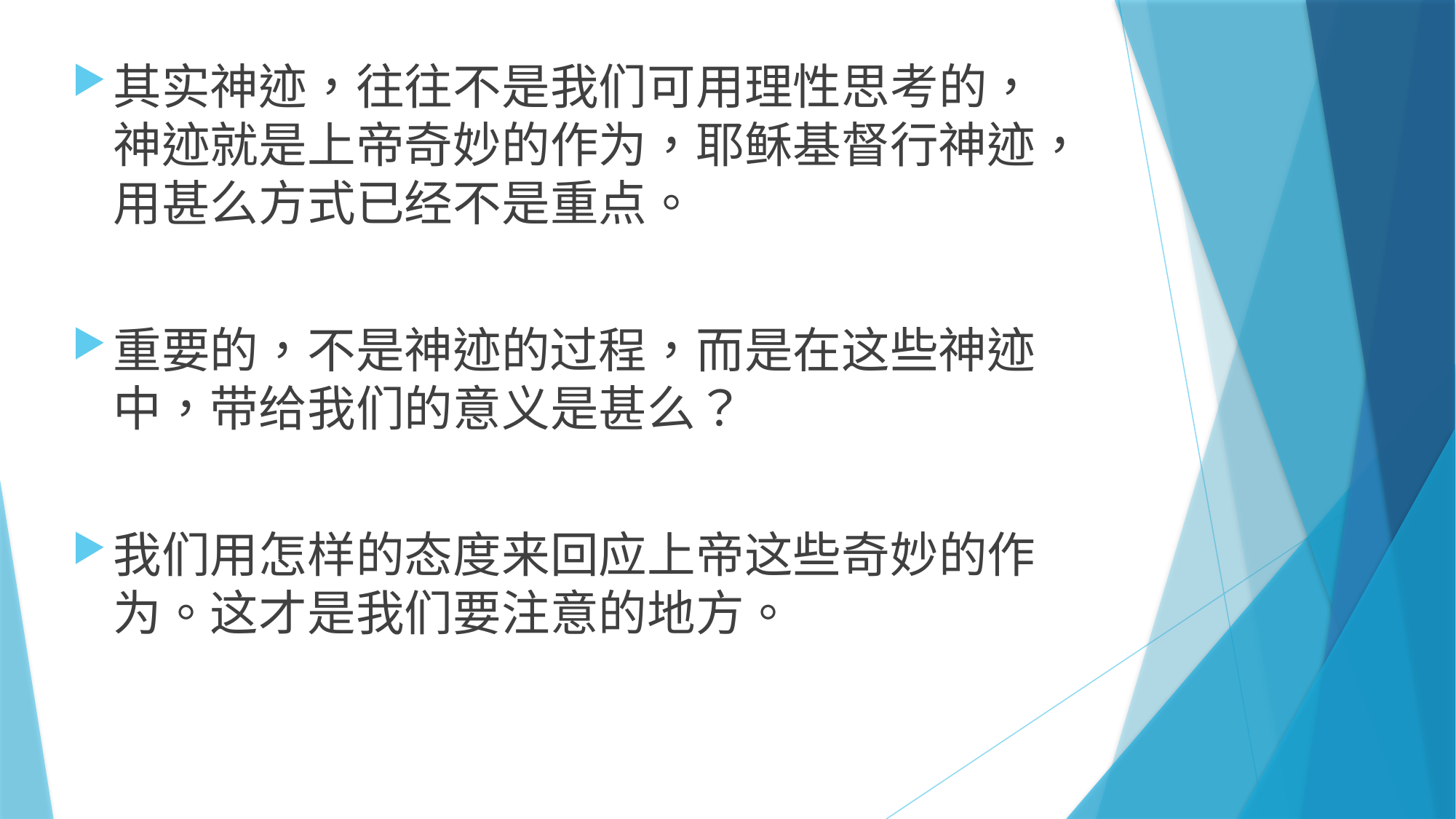

其实神迹，往往不是我们可用理性思考的，神迹就是上帝奇妙的作为，耶稣基督行神迹，用甚么方式已经不是重点。

重要的，不是神迹的过程，而是在这些神迹中，带给我们的意义是甚么？

我们用怎样的态度来回应上帝这些奇妙的作为。这才是我们要注意的地方。